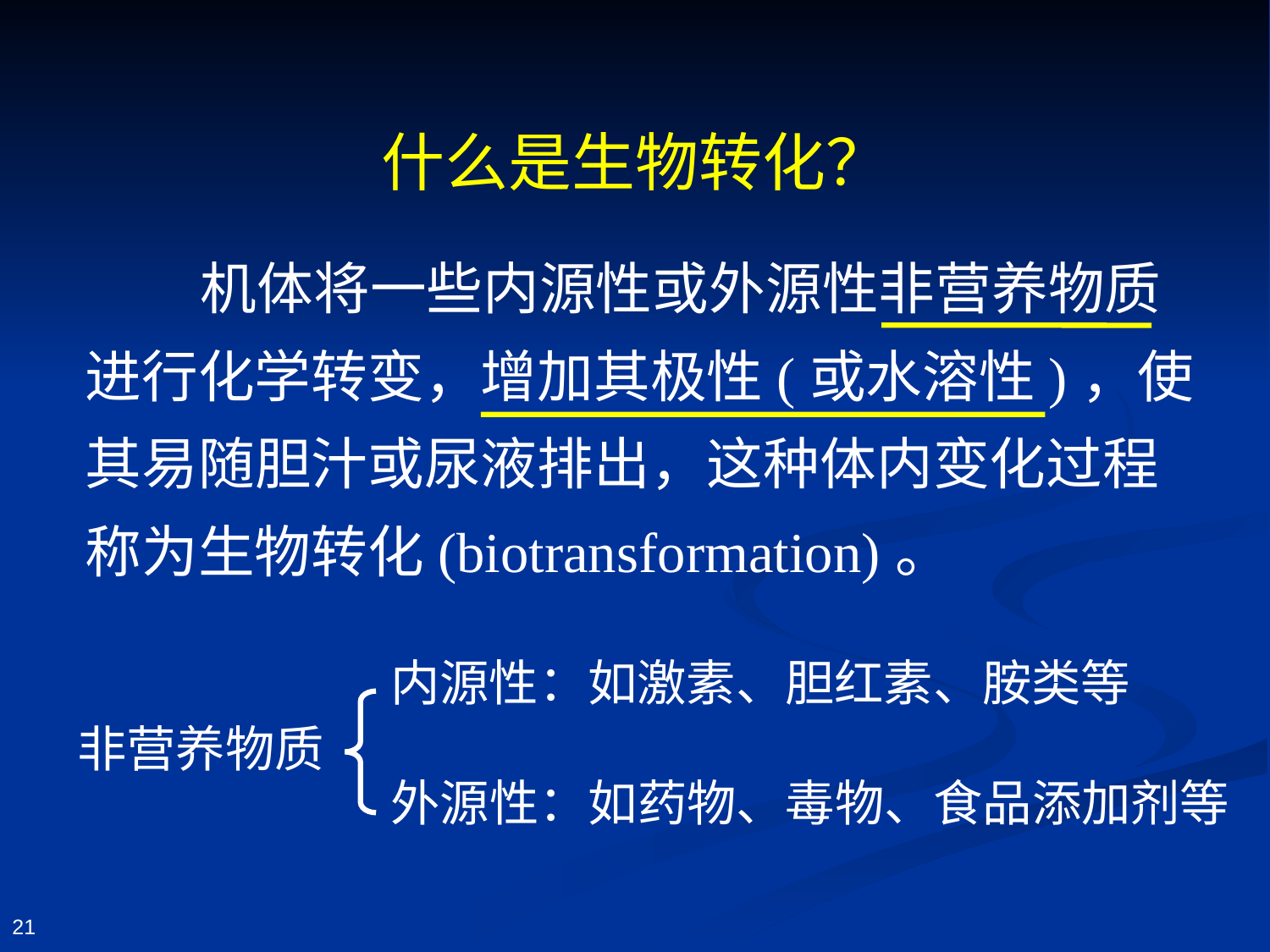

# 什么是生物转化？
        机体将一些内源性或外源性非营养物质进行化学转变，增加其极性(或水溶性)，使其易随胆汁或尿液排出，这种体内变化过程称为生物转化(biotransformation)。

内源性：如激素、胆红素、胺类等

外源性：如药物、毒物、食品添加剂等
非营养物质
21